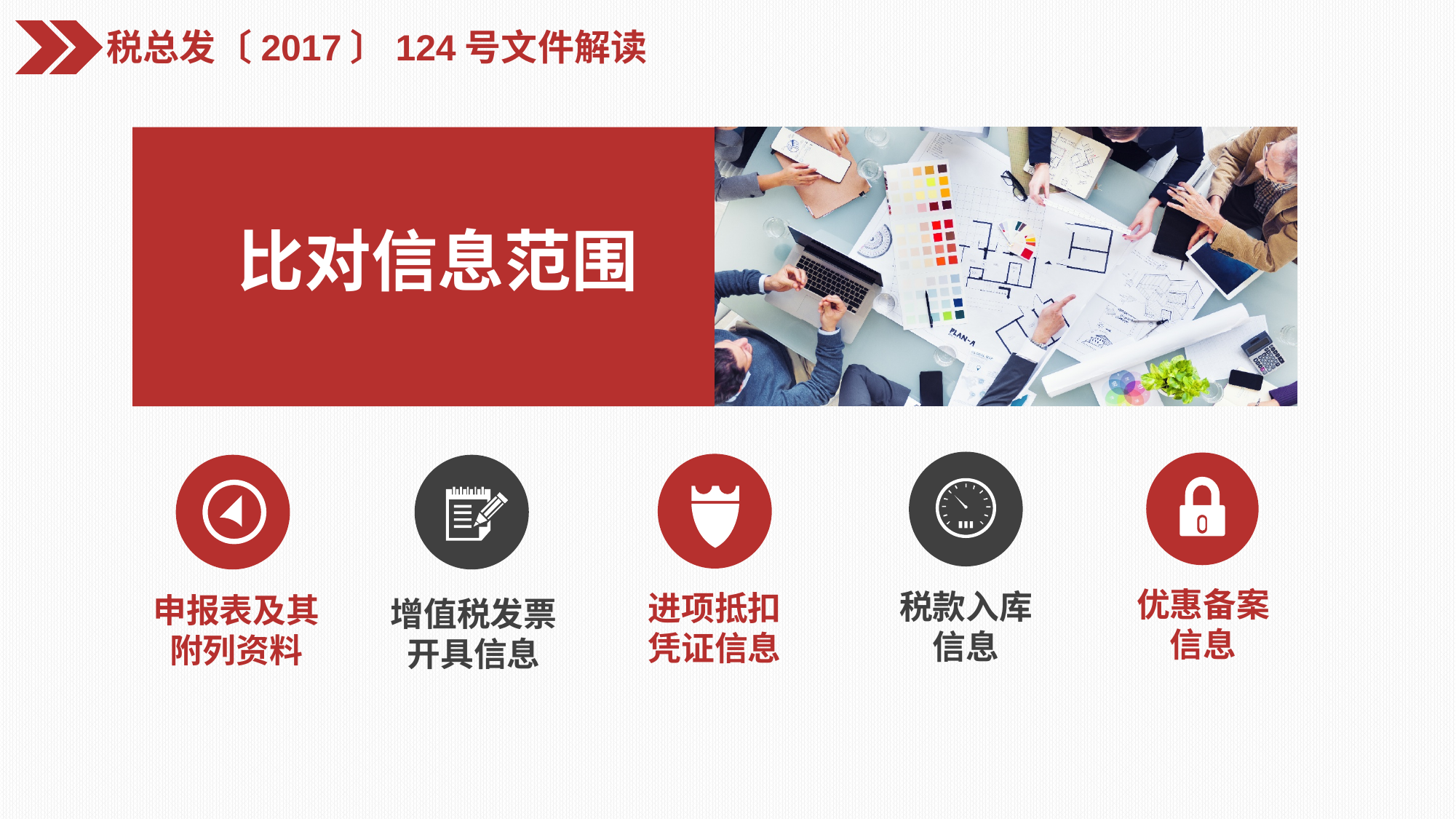

税总发〔2017〕124号文件解读

比对信息范围

优惠备案信息
税款入库信息
进项抵扣凭证信息
申报表及其附列资料
增值税发票开具信息